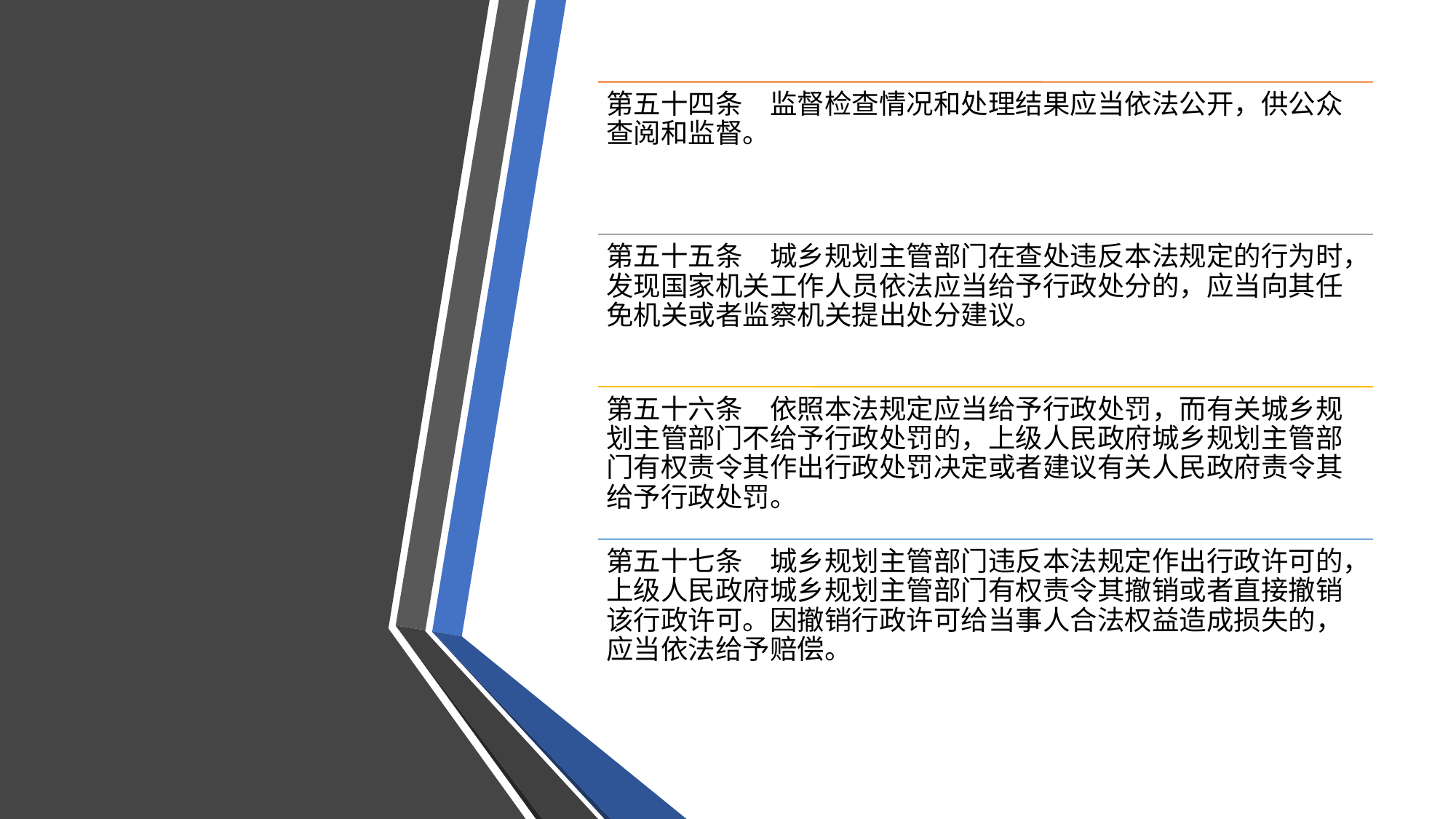

#
第五十四条　监督检查情况和处理结果应当依法公开，供公众查阅和监督。
第五十五条　城乡规划主管部门在查处违反本法规定的行为时，发现国家机关工作人员依法应当给予行政处分的，应当向其任免机关或者监察机关提出处分建议。
第五十六条　依照本法规定应当给予行政处罚，而有关城乡规划主管部门不给予行政处罚的，上级人民政府城乡规划主管部门有权责令其作出行政处罚决定或者建议有关人民政府责令其给予行政处罚。
第五十七条　城乡规划主管部门违反本法规定作出行政许可的，上级人民政府城乡规划主管部门有权责令其撤销或者直接撤销该行政许可。因撤销行政许可给当事人合法权益造成损失的，应当依法给予赔偿。